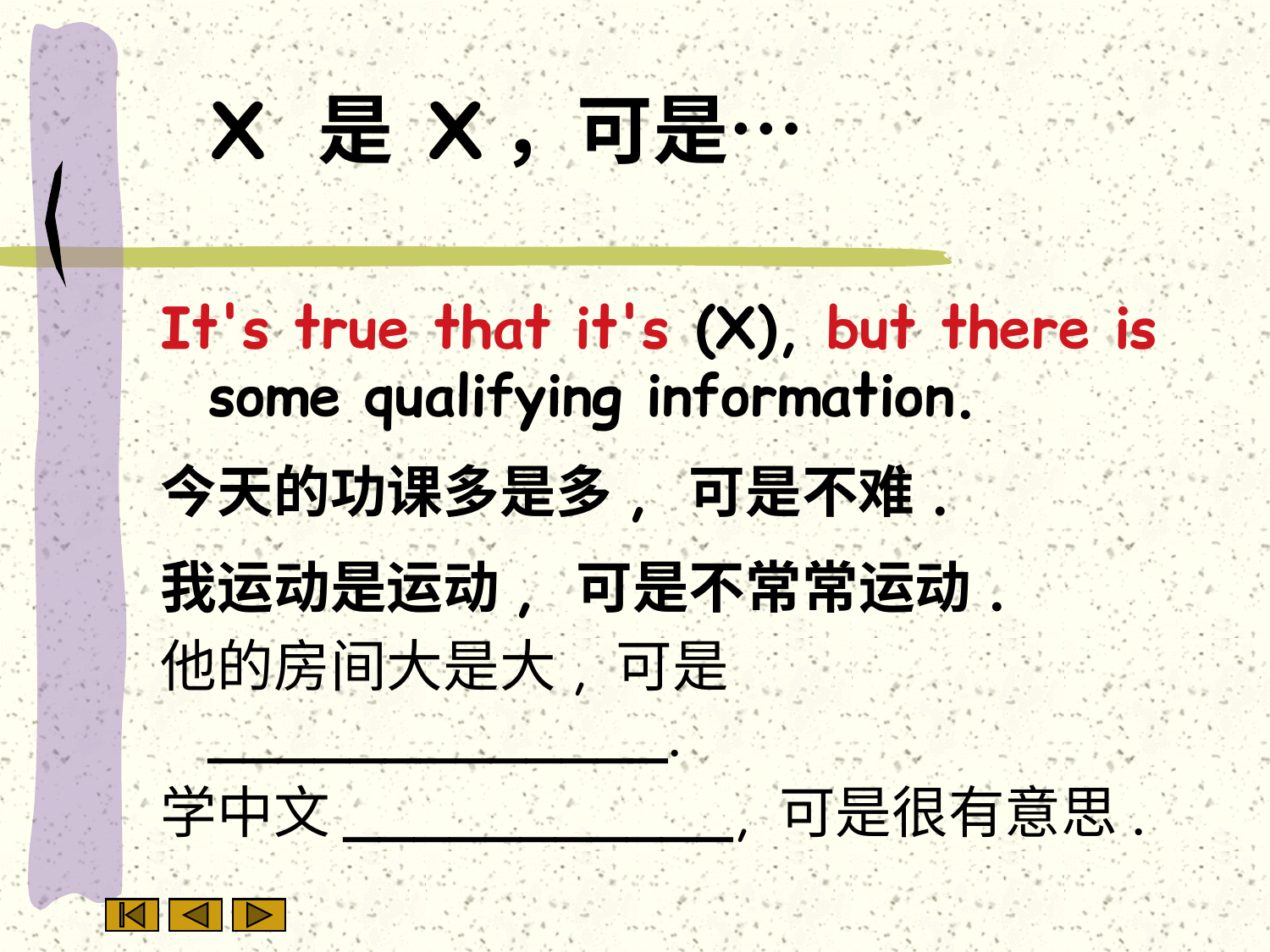

# X 是 X，可是…
It's true that it's (X), but there is some qualifying information.
今天的功课多是多, 可是不难.
我运动是运动, 可是不常常运动.
他的房间大是大, 可是_____________.
学中文___________, 可是很有意思.